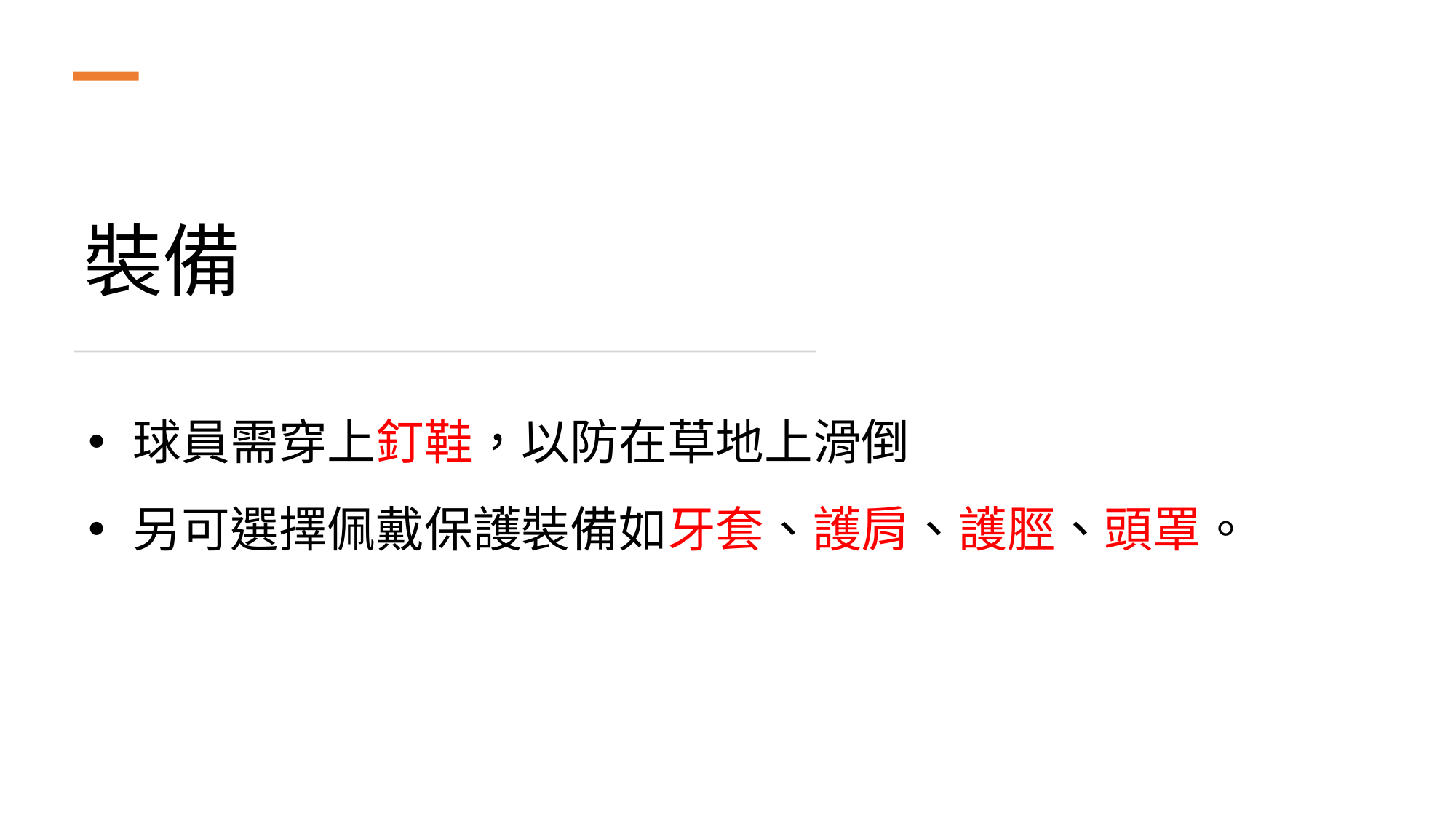

# 裝備

球員需穿上釘鞋，以防在草地上滑倒
另可選擇佩戴保護裝備如牙套、護肩、護脛、頭罩。